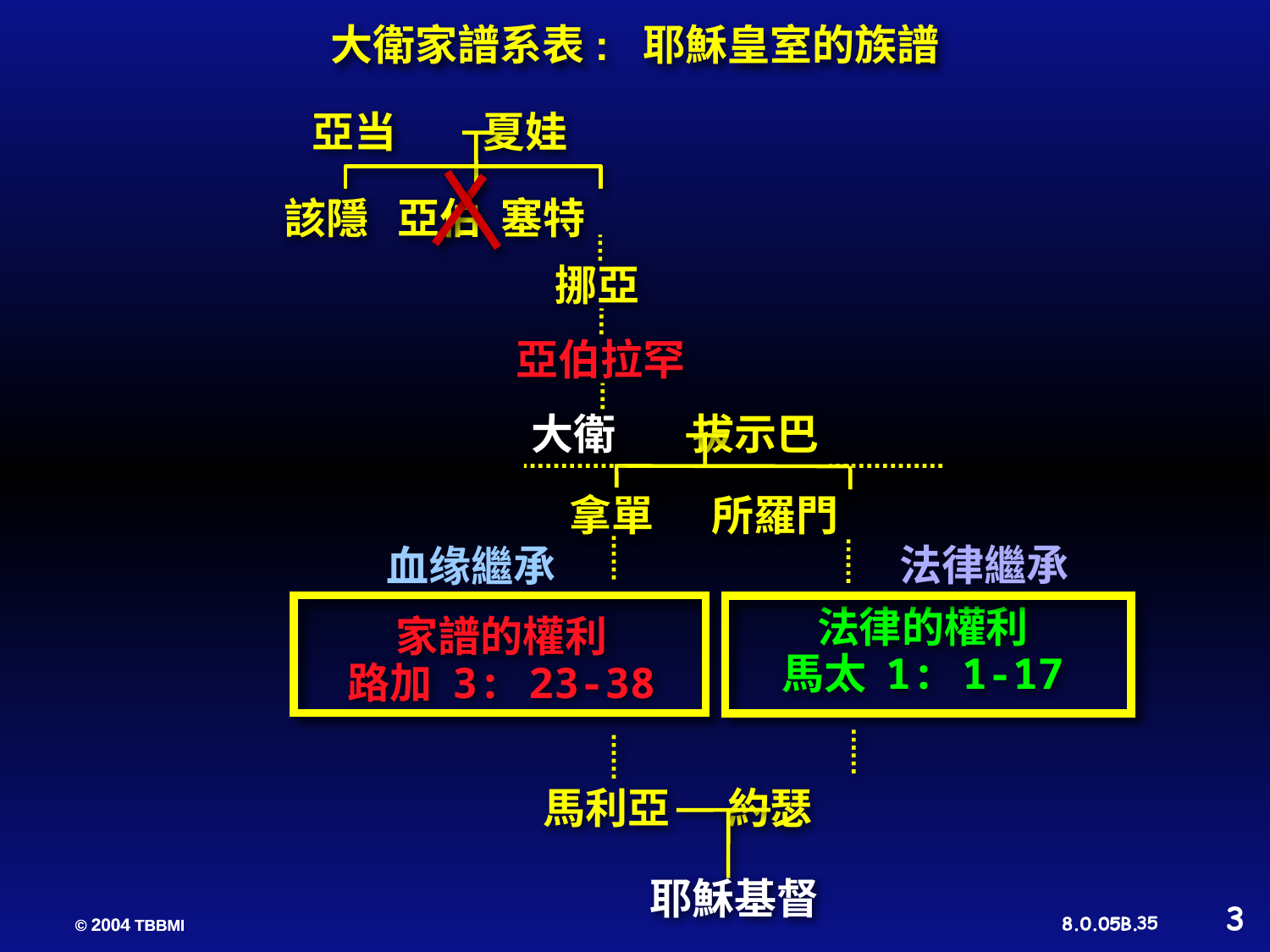

大衛家譜系表:  耶穌皇室的族譜

亞当         夏娃

該隱   亞伯  塞特

 挪亞

  亞伯拉罕

大衛        拔示巴

     拿單      所羅門
法律繼承
血缘繼承

家譜的權利
路加 3: 23-38

法律的權利
馬太 1: 1-17

馬利亞      約瑟

         耶穌基督
3

35